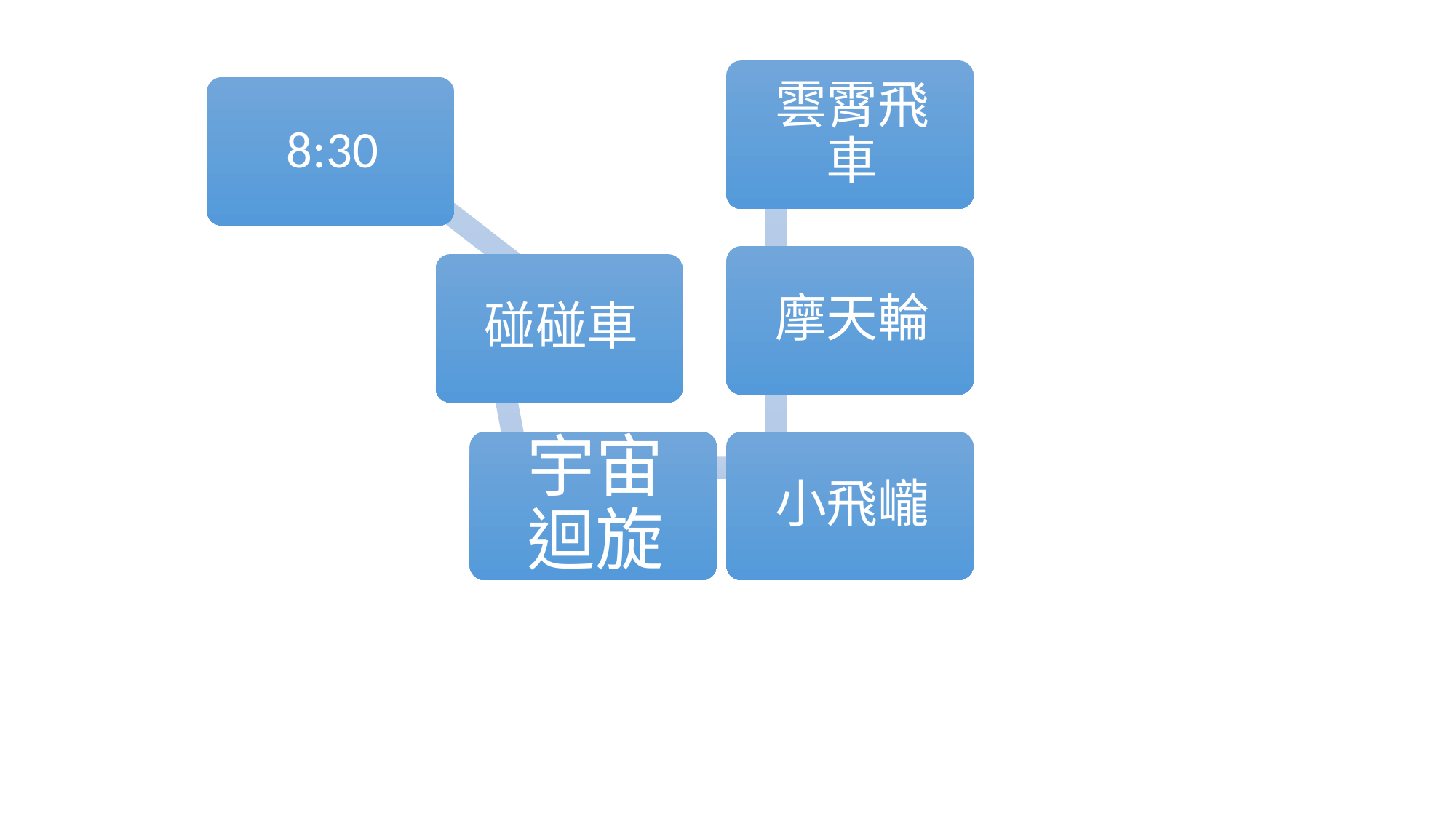

#
8:30
碰碰車
宇宙迴旋
小飛巄
摩天輪
雲霄飛車